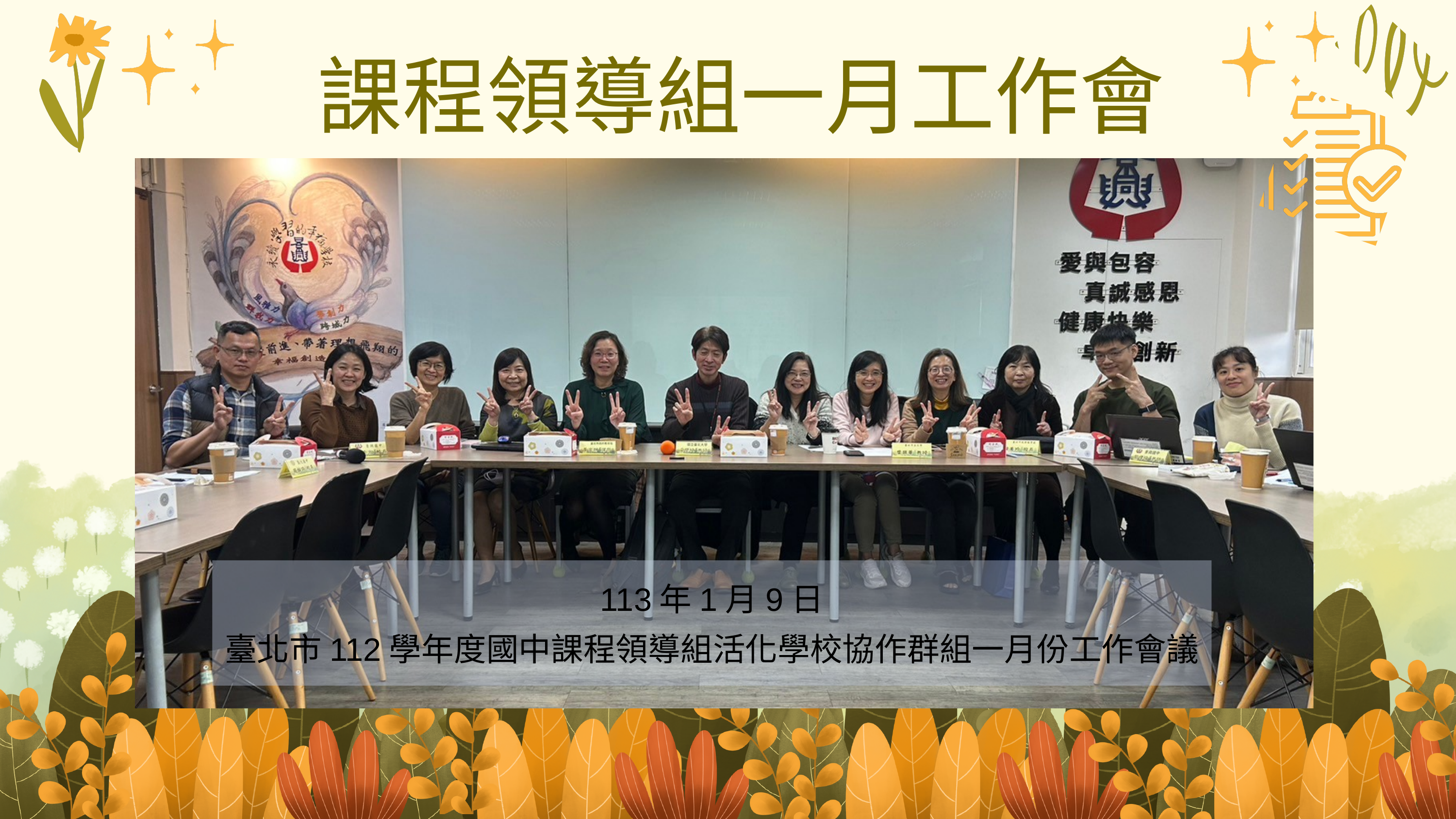

課程領導組一月工作會議
113年1月9日
臺北市112學年度國中課程領導組活化學校協作群組一月份工作會議